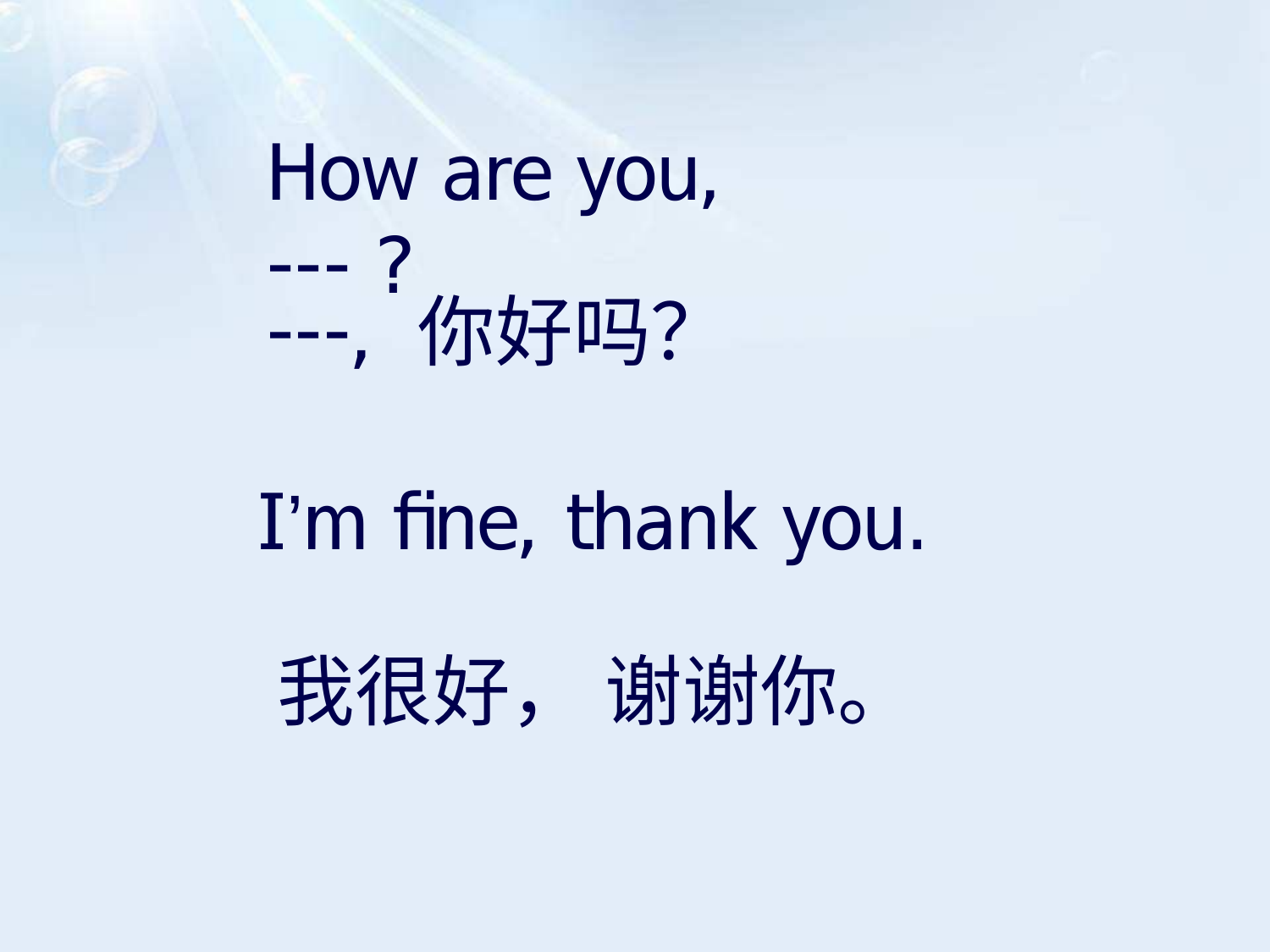

How are you, --- ?
---, 你好吗？
I’m fine, thank you.
我很好， 谢谢你。